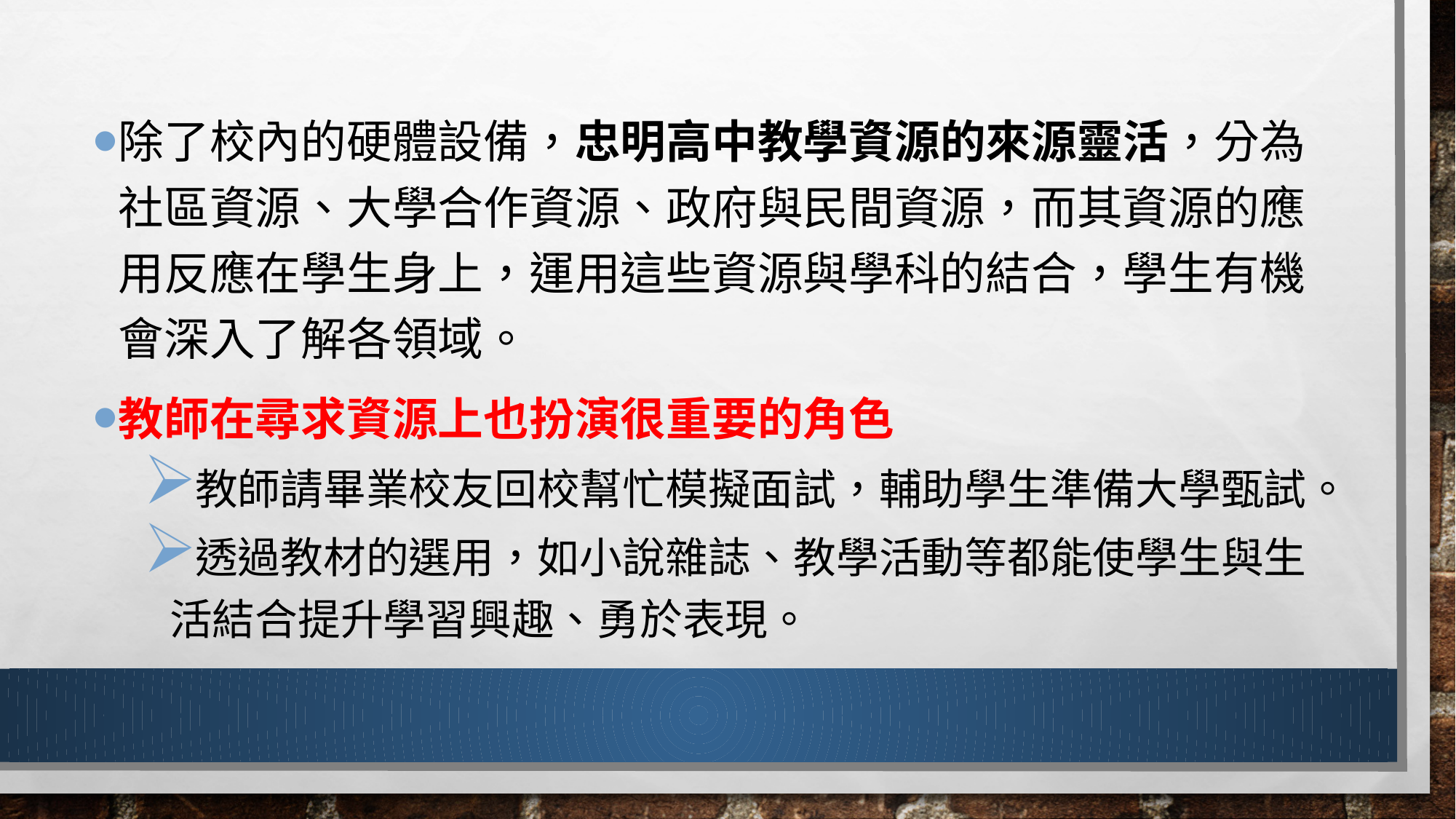

除了校內的硬體設備，忠明高中教學資源的來源靈活，分為社區資源、大學合作資源、政府與民間資源，而其資源的應用反應在學生身上，運用這些資源與學科的結合，學生有機會深入了解各領域。
教師在尋求資源上也扮演很重要的角色
教師請畢業校友回校幫忙模擬面試，輔助學生準備大學甄試。
透過教材的選用，如小說雜誌、教學活動等都能使學生與生活結合提升學習興趣、勇於表現。